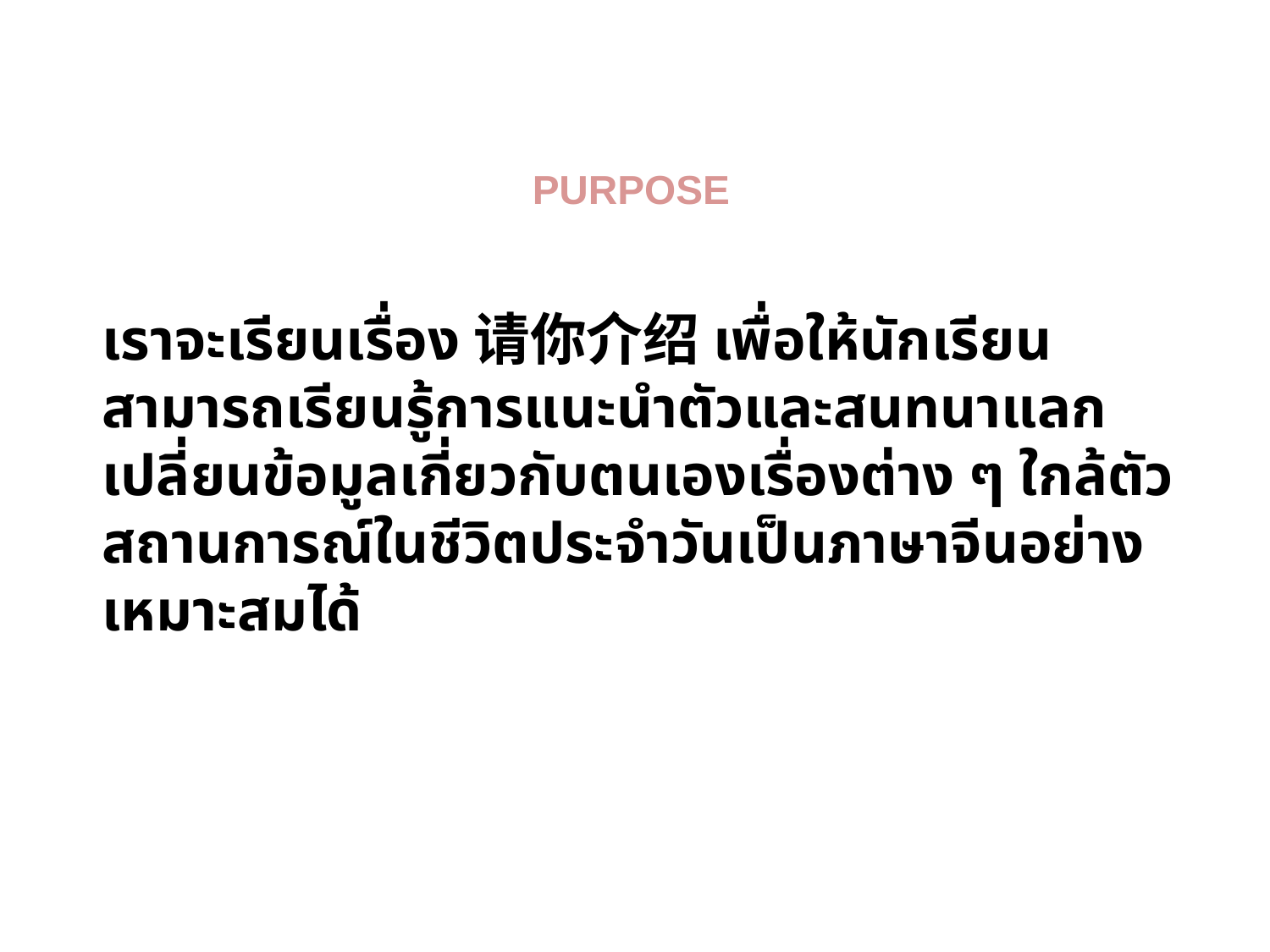

# PURPOSE
เราจะเรียนเรื่อง请你介绍เพื่อให้นักเรียนสามารถเรียนรู้การแนะนำตัวและสนทนาแลกเปลี่ยนข้อมูลเกี่ยวกับตนเองเรื่องต่าง ๆ ใกล้ตัวสถานการณ์ในชีวิตประจำวันเป็นภาษาจีนอย่างเหมาะสมได้